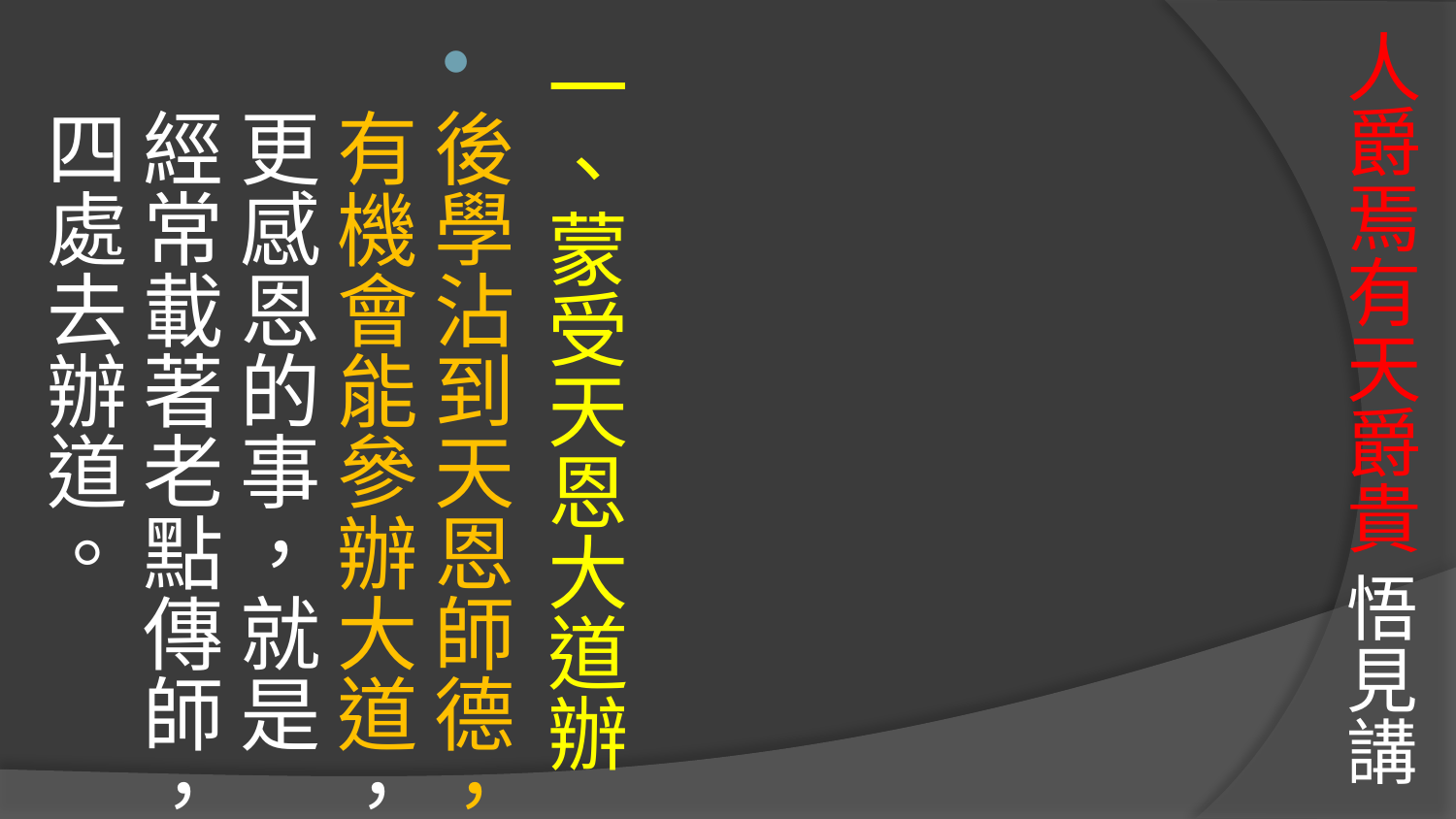

# 人爵焉有天爵貴 悟見講
一、蒙受天恩大道辦
後學沾到天恩師德，有機會能參辦大道，更感恩的事，就是經常載著老點傳師，四處去辦道。